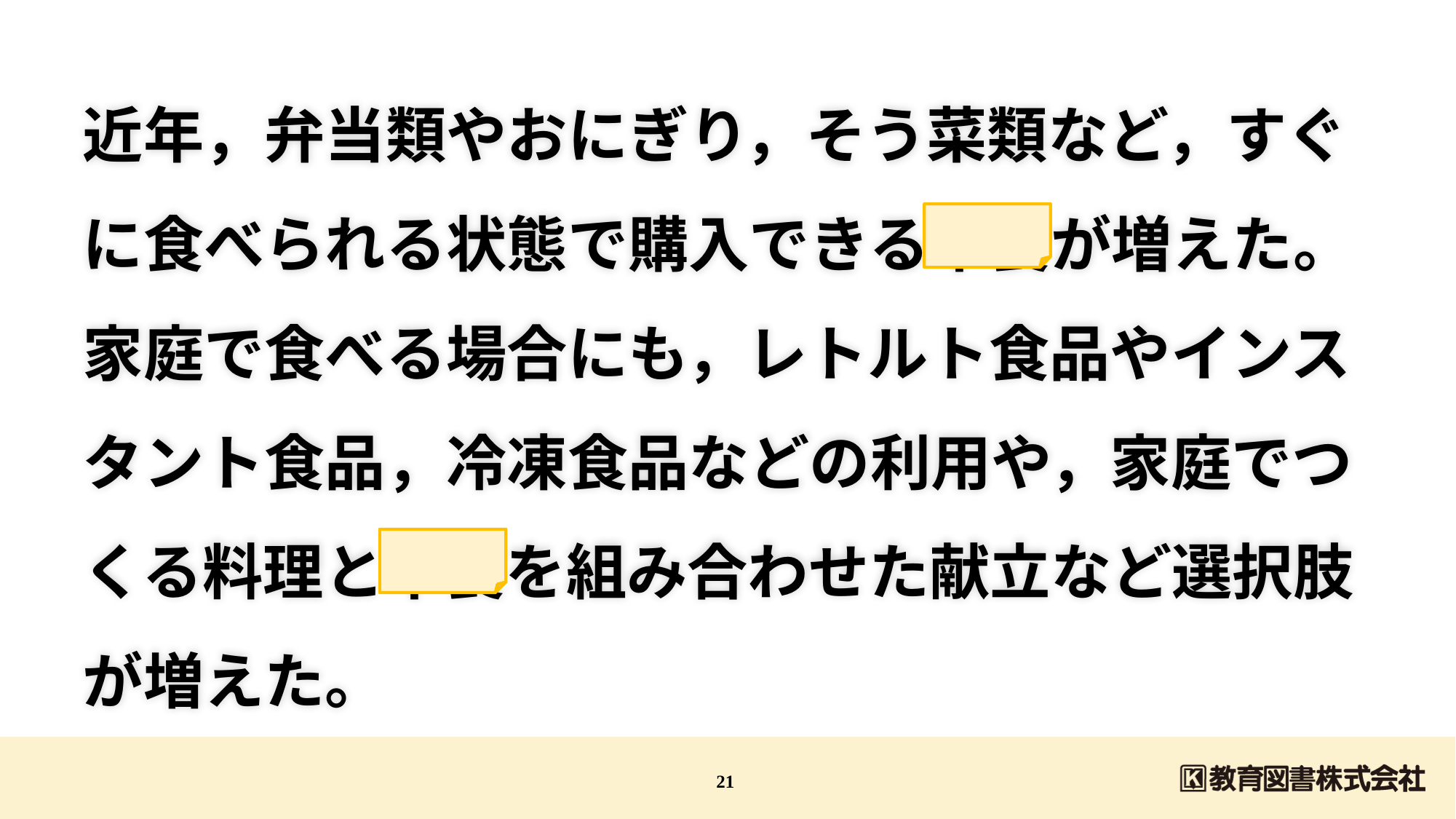

近年，弁当類やおにぎり，そう菜類など，すぐに食べられる状態で購入できる中食が増えた。家庭で食べる場合にも，レトルト食品やインスタント食品，冷凍食品などの利用や，家庭でつくる料理と中食を組み合わせた献立など選択肢が増えた。

21